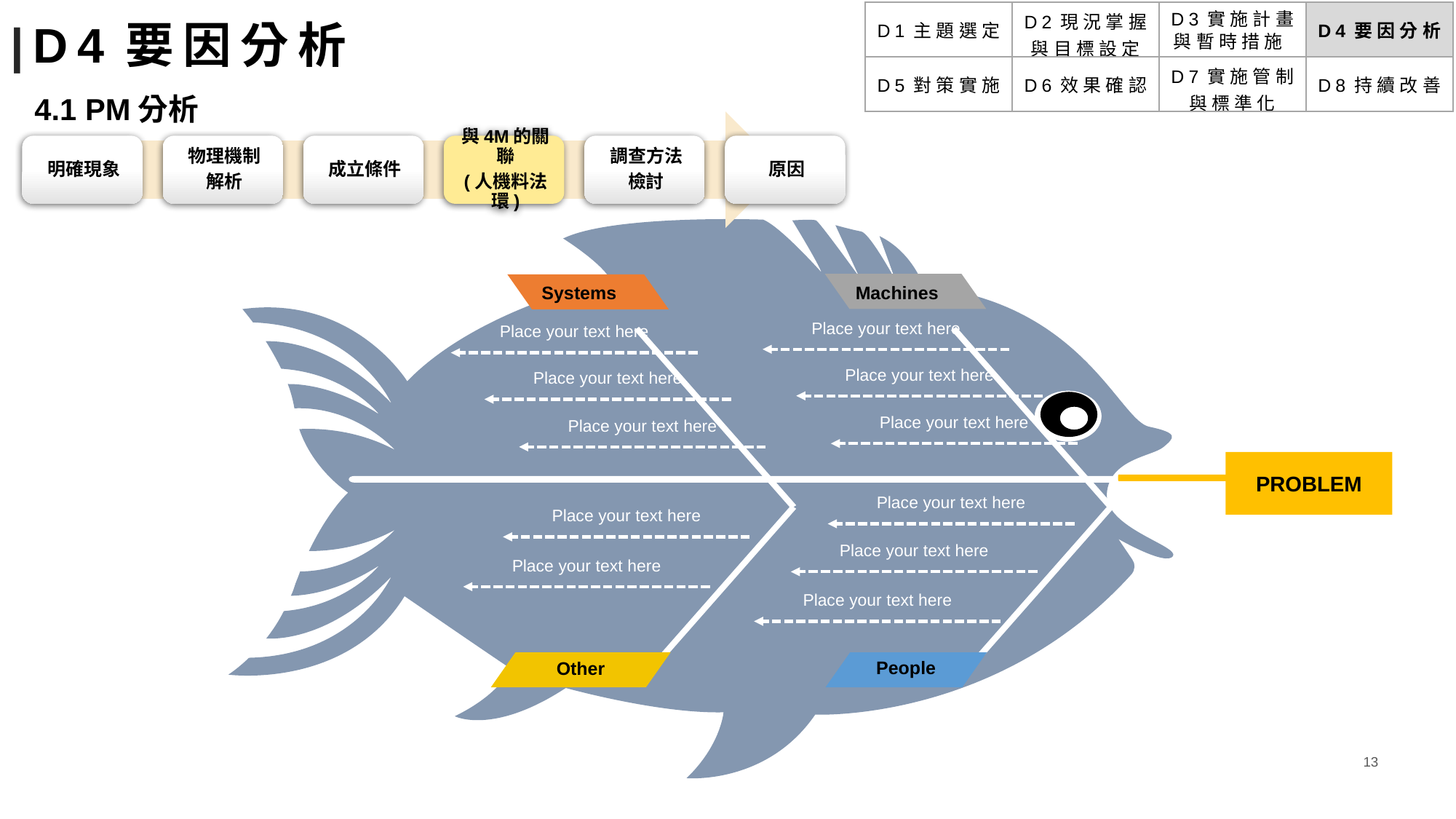

# |D4要因分析
| D1主題選定 | D2現況掌握 與目標設定 | D3實施計畫 與暫時措施 | D4要因分析 |
| --- | --- | --- | --- |
| D5對策實施 | D6效果確認 | D7實施管制 與標準化 | D8持續改善 |
4.1 PM分析
明確現象
物理機制
解析
成立條件
與4M的關聯
(人機料法環)
調查方法
檢討
原因

Systems
Machines
Place your text here
Place your text here

Place your text here
Place your text here

Place your text here
Place your text here

PROBLEM

Place your text here
Place your text here
Place your text here
Place your text here
Place your text here
People
Other